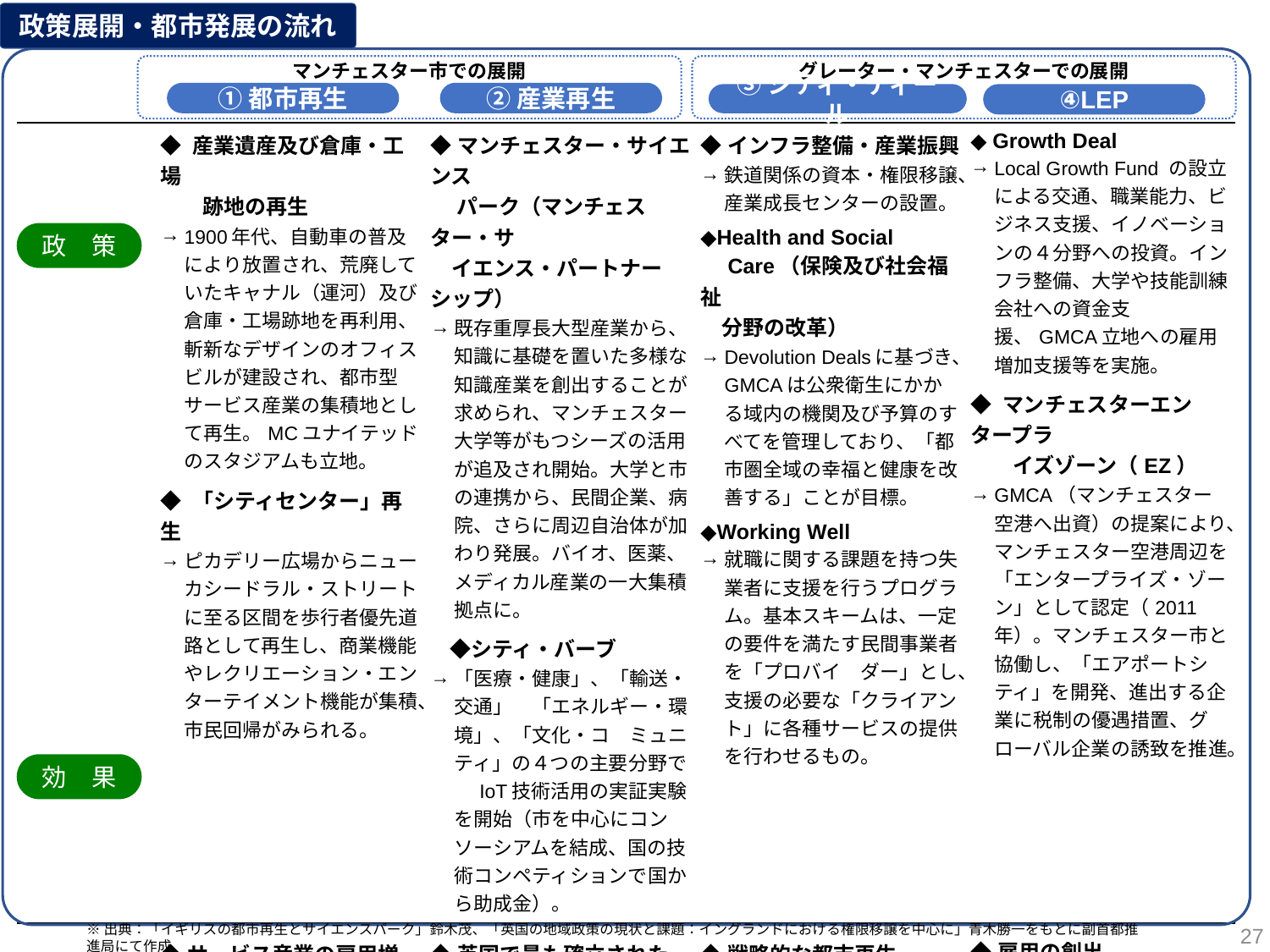

政策展開・都市発展の流れ

マンチェスター市での展開
グレーター・マンチェスターでの展開
①都市再生
②産業再生
④LEP
③シティ・ディール
|  | ◆ 産業遺産及び倉庫・工場 　　跡地の再生 1900年代、自動車の普及により放置され、荒廃していたキャナル（運河）及び倉庫・工場跡地を再利用、斬新なデザインのオフィスビルが建設され、都市型サービス産業の集積地として再生。MCユナイテッドのスタジアムも立地。 ◆ 「シティセンター」再生 ピカデリー広場からニューカシードラル・ストリートに至る区間を歩行者優先道路として再生し、商業機能やレクリエーション・エンターテイメント機能が集積、市民回帰がみられる。 | ◆マンチェスター・サイエンス 　 パーク（マンチェスター・サ 　イエンス・パートナーシップ） 既存重厚長大型産業から、知識に基礎を置いた多様な知識産業を創出することが求められ、マンチェスター大学等がもつシーズの活用が追及され開始。大学と市の連携から、民間企業、病院、さらに周辺自治体が加わり発展。バイオ、医薬、メディカル産業の一大集積拠点に。 　◆シティ・バーブ 「医療・健康」、「輸送・交通」　「エネルギー・環境」、「文化・コ　ミュニティ」の４つの主要分野で　IoT技術活用の実証実験を開始（市を中心にコンソーシアムを結成、国の技術コンペティションで国から助成金）。 | ◆インフラ整備・産業振興 鉄道関係の資本・権限移譲、産業成長センターの設置。 ◆Health and Social 　Care（保険及び社会福祉 　分野の改革） Devolution Dealsに基づき、GMCAは公衆衛生にかかる域内の機関及び予算のすべてを管理しており、「都市圏全域の幸福と健康を改善する」ことが目標。 ◆Working Well 就職に関する課題を持つ失業者に支援を行うプログラム。基本スキームは、一定の要件を満たす民間事業者を「プロバイ　ダー」とし、支援の必要な「クライアント」に各種サービスの提供を行わせるもの。 | ◆ Growth Deal Local Growth Fund の設立による交通、職業能力、ビジネス支援、イノベーションの４分野への投資。インフラ整備、大学や技能訓練会社への資金支援、GMCA立地への雇用増加支援等を実施。 ◆ マンチェスターエンタープラ　 　　イズゾーン（EZ） GMCA（マンチェスター空港へ出資）の提案により、マンチェスター空港周辺を「エンタープライズ・ゾーン」として認定（2011年）。マンチェスター市と協働し、「エアポートシティ」を開発、進出する企業に税制の優遇措置、グローバル企業の誘致を推進。 |
| --- | --- | --- | --- | --- |
|  | ◆サービス産業の雇用増大 　 （製造業ではなく） 90年代初頭に20%に達した失業率が改善し、2000年には8%を下回る。 ◆人口の回復 イギリスの地方都市の中ではシティセンターの人口回復率が最も高く、1991年から2000年までに6倍近く増加 | ◆英国で最も確立されたライ 　フサイエンス及びテクノロジー 　コミュニティ 健康革新と精密医療の世界クラスのハブであり、ヨーロッパ最大の臨床学術キャンパスとして発展。 ◆予算確保→IoT推進 →2年間の実証に対し、文化・メ　 　　ディア・スポーツ省から助成金。 | ◆戦略的な都市再生 戦略的な交通への投資、地元企業の成長支援。 ◆専門家による治療体制の強化 脳卒中関連の医療センターを整備し200名の命が救われる。 ◆Working　Wellの効果 プログラムに参加し、かつ就職活動を行ったクライアントのうち44%が長期間の雇用を実現。 | ◆雇用の創出 ファンドによる追加投資、支援の効果として、GM全体でも6,250人の雇用創出に寄与。 ◆グローバル企業の誘致 「エアポートシティ」では、国際宅配便大手DHLが37,308平方フィートを占める最初のテナントとして参入、さらにオンライン大手アマゾン社を誘致し、1,900人の雇用を創出。 |
政　策

効　果
27
※出典：「イギリスの都市再生とサイエンスパーク」鈴木茂、「英国の地域政策の現状と課題：イングランドにおける権限移譲を中心に」青木勝一をもとに副首都推進局にて作成